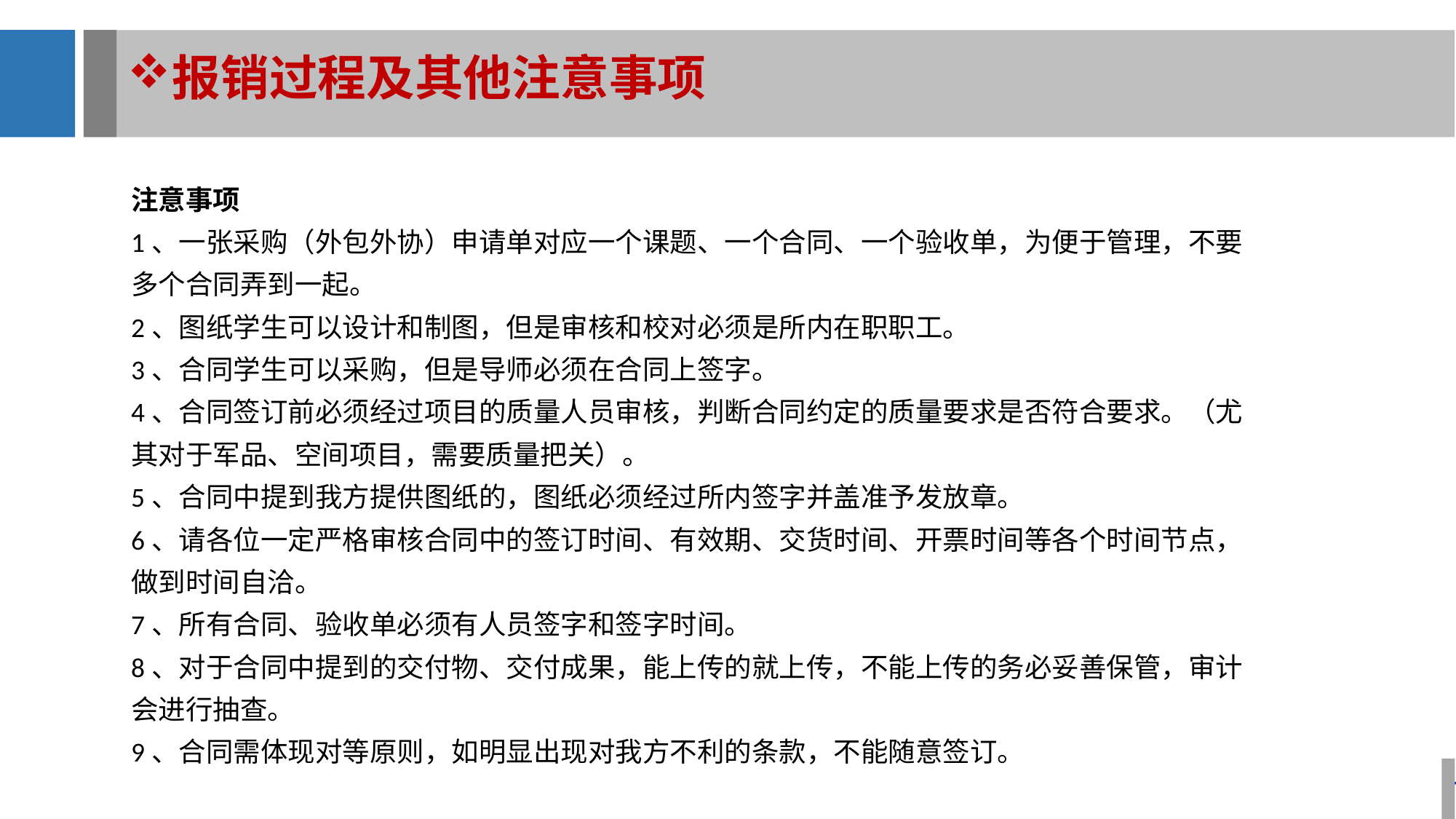

报销过程及其他注意事项
注意事项
1、一张采购（外包外协）申请单对应一个课题、一个合同、一个验收单，为便于管理，不要多个合同弄到一起。
2、图纸学生可以设计和制图，但是审核和校对必须是所内在职职工。
3、合同学生可以采购，但是导师必须在合同上签字。
4、合同签订前必须经过项目的质量人员审核，判断合同约定的质量要求是否符合要求。（尤其对于军品、空间项目，需要质量把关）。
5、合同中提到我方提供图纸的，图纸必须经过所内签字并盖准予发放章。
6、请各位一定严格审核合同中的签订时间、有效期、交货时间、开票时间等各个时间节点，做到时间自洽。
7、所有合同、验收单必须有人员签字和签字时间。
8、对于合同中提到的交付物、交付成果，能上传的就上传，不能上传的务必妥善保管，审计会进行抽查。
9、合同需体现对等原则，如明显出现对我方不利的条款，不能随意签订。